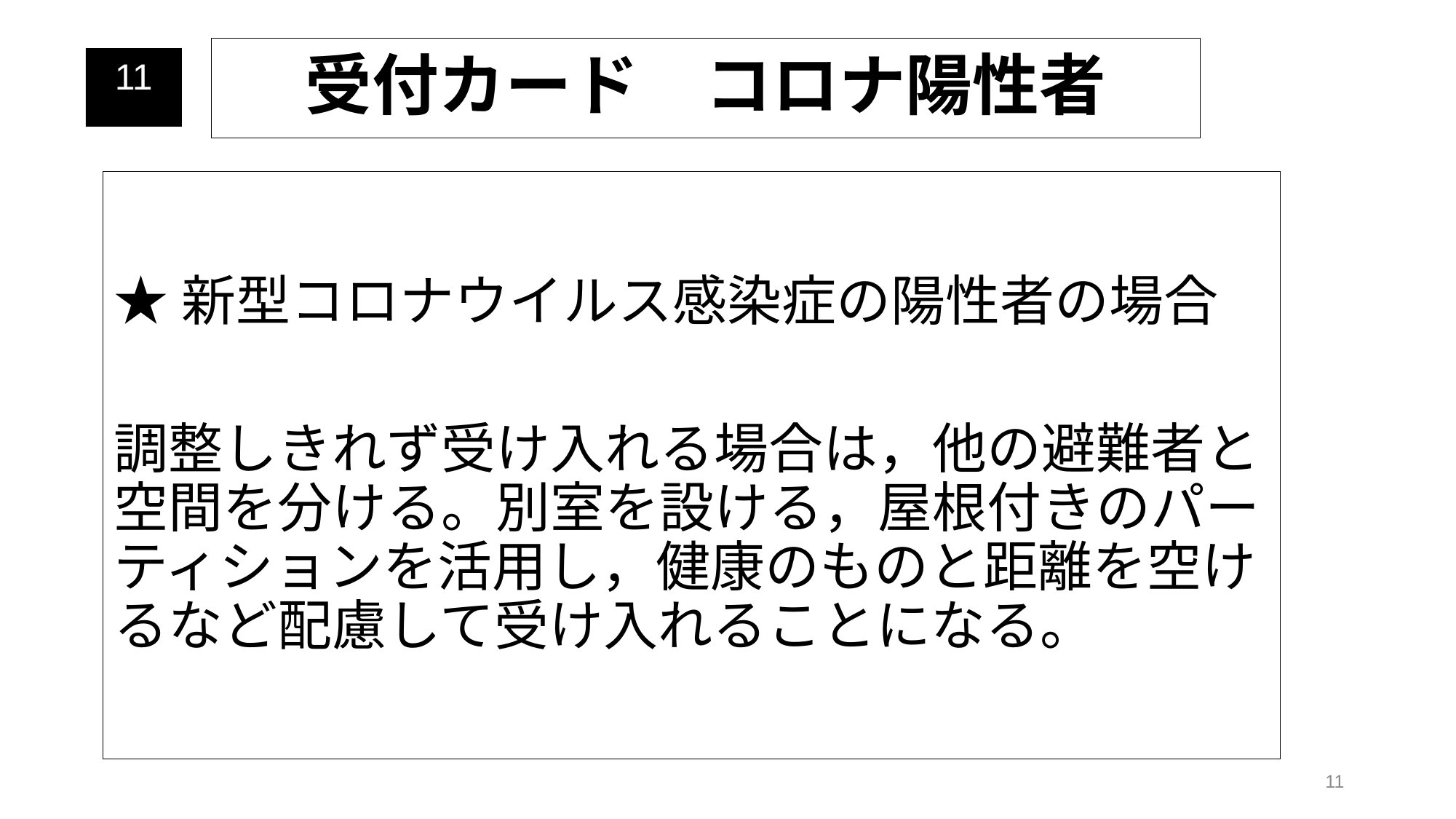

受付カード　コロナ陽性者
11
★新型コロナウイルス感染症の陽性者の場合

調整しきれず受け入れる場合は，他の避難者と空間を分ける。別室を設ける，屋根付きのパーティションを活用し，健康のものと距離を空けるなど配慮して受け入れることになる。

11